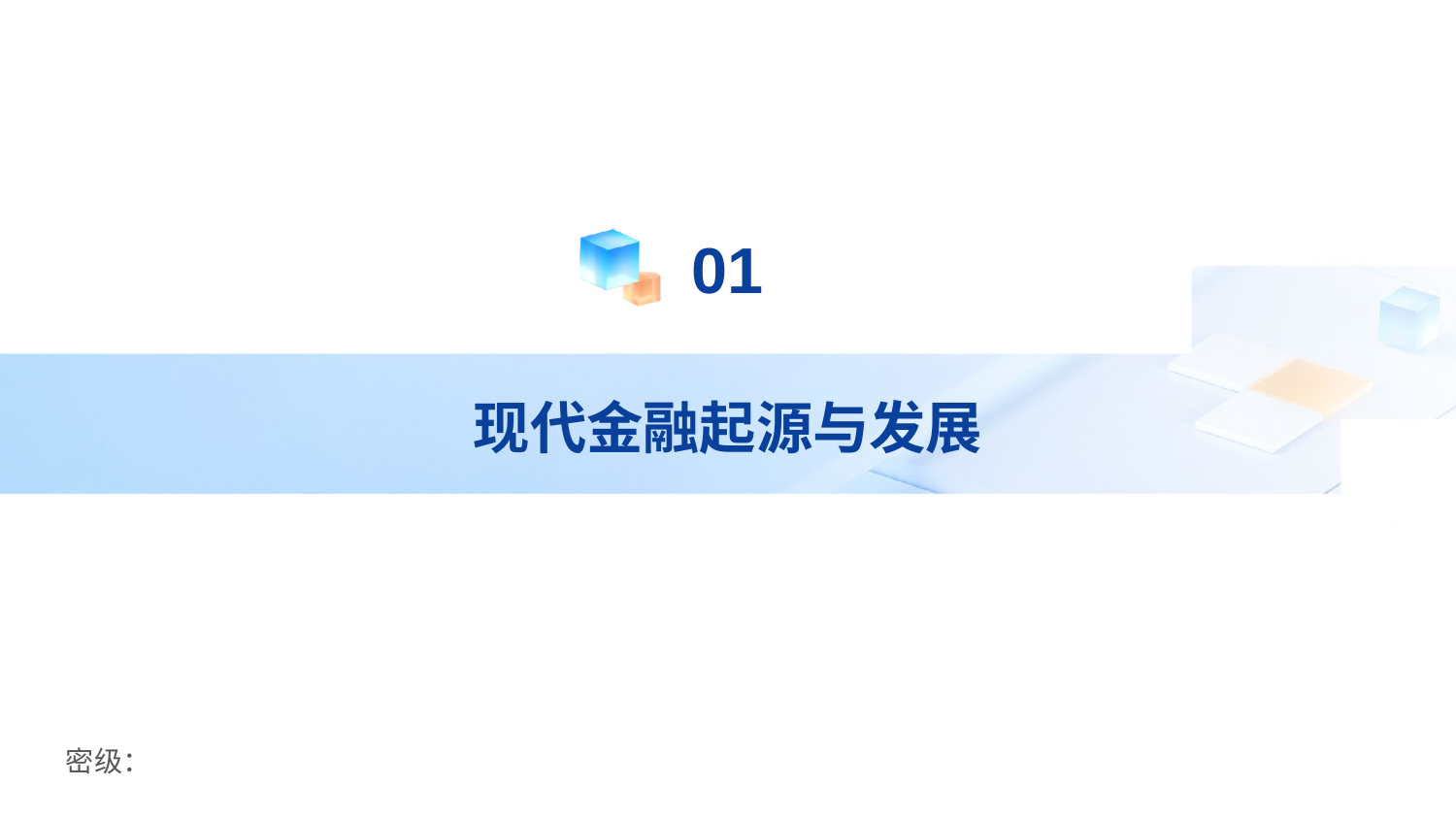

R:8
G:64
B:156
R:0
G:89
B:233
01
R:0
G:183
B:255
R:250
G:135
B:56
现代金融起源与发展
R:244
G:244
B:244